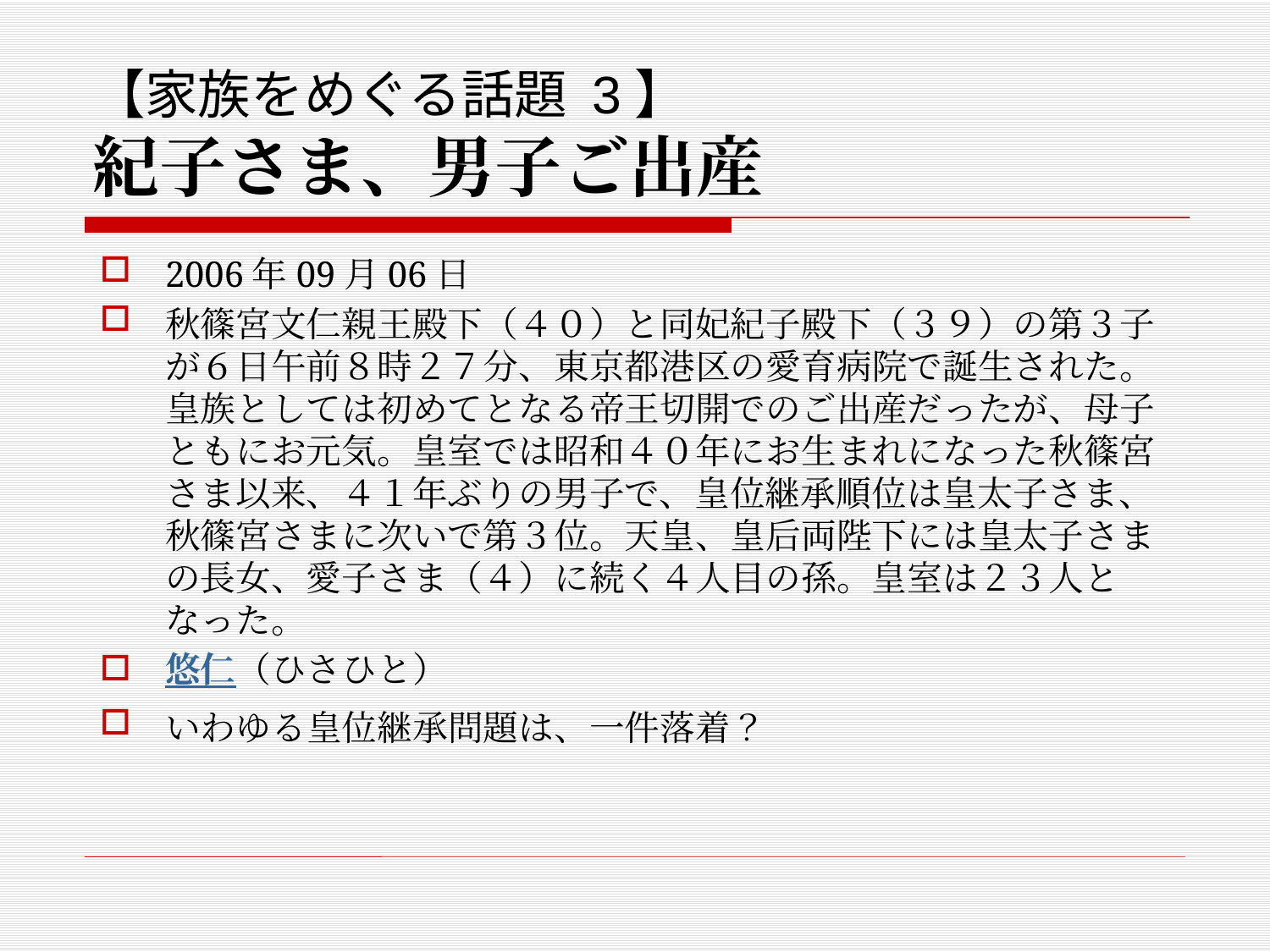

# 【家族をめぐる話題 3】 紀子さま、男子ご出産
2006年09月06日
秋篠宮文仁親王殿下（４０）と同妃紀子殿下（３９）の第３子が６日午前８時２７分、東京都港区の愛育病院で誕生された。皇族としては初めてとなる帝王切開でのご出産だったが、母子ともにお元気。皇室では昭和４０年にお生まれになった秋篠宮さま以来、４１年ぶりの男子で、皇位継承順位は皇太子さま、秋篠宮さまに次いで第３位。天皇、皇后両陛下には皇太子さまの長女、愛子さま（４）に続く４人目の孫。皇室は２３人となった。
悠仁（ひさひと）
いわゆる皇位継承問題は、一件落着？